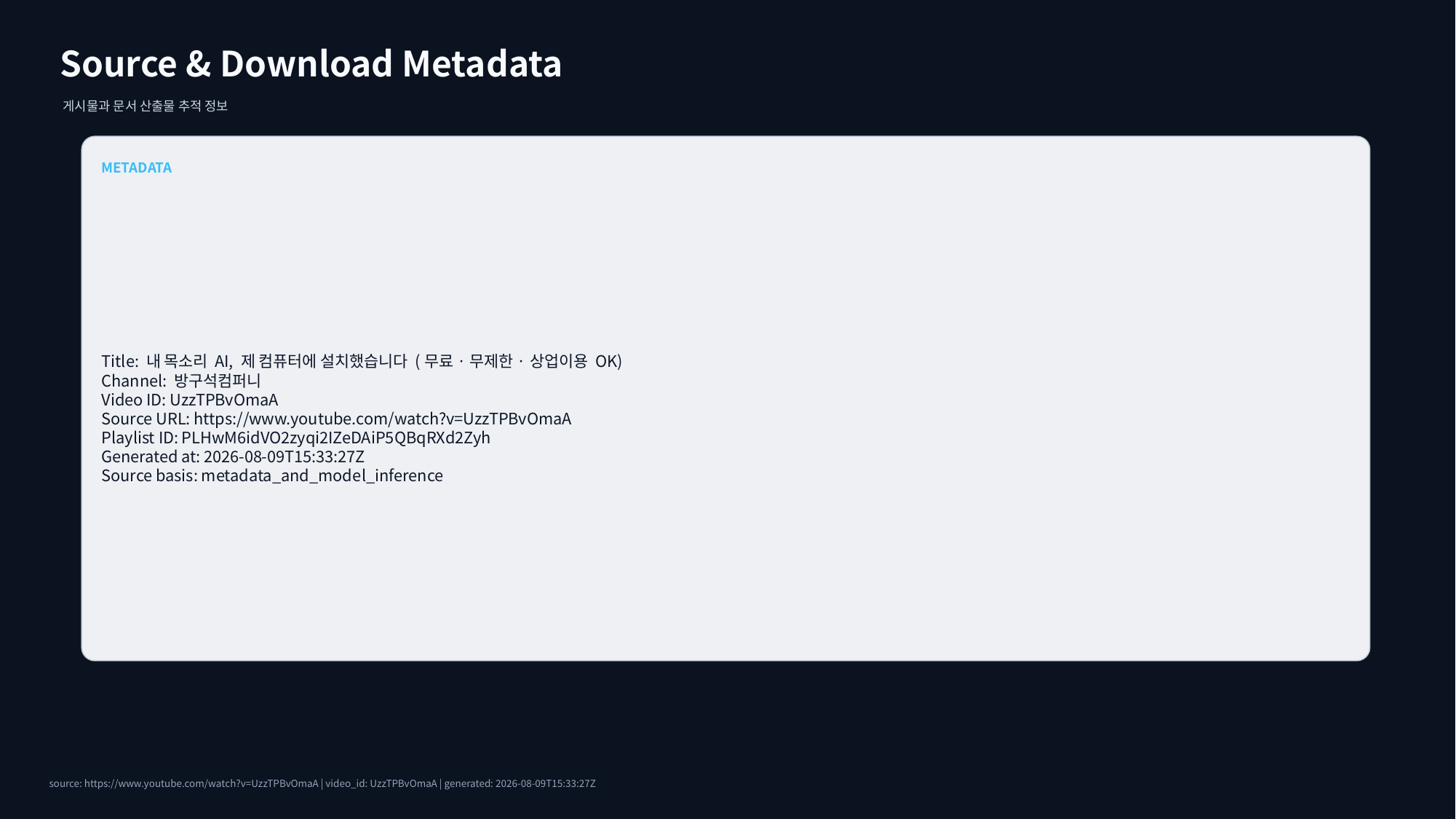

Source & Download Metadata
게시물과 문서 산출물 추적 정보

METADATA
Title: 내 목소리 AI, 제 컴퓨터에 설치했습니다 (무료·무제한·상업이용 OK)
Channel: 방구석컴퍼니
Video ID: UzzTPBvOmaA
Source URL: https://www.youtube.com/watch?v=UzzTPBvOmaA
Playlist ID: PLHwM6idVO2zyqi2IZeDAiP5QBqRXd2Zyh
Generated at: 2026-08-09T15:33:27Z
Source basis: metadata_and_model_inference
source: https://www.youtube.com/watch?v=UzzTPBvOmaA | video_id: UzzTPBvOmaA | generated: 2026-08-09T15:33:27Z